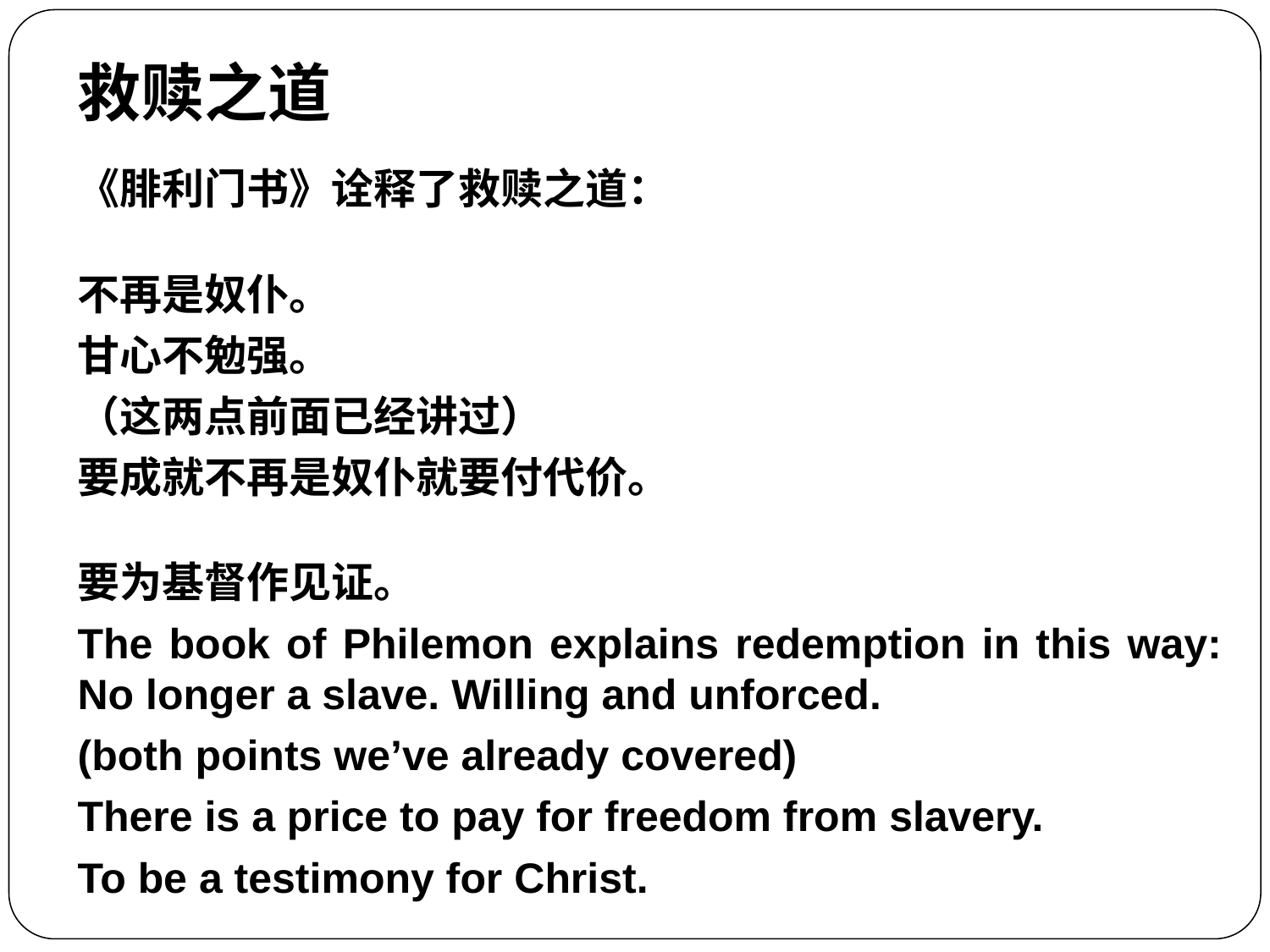

救赎之道
《腓利门书》诠释了救赎之道：

不再是奴仆。
甘心不勉强。
（这两点前面已经讲过）
要成就不再是奴仆就要付代价。

要为基督作见证。
The book of Philemon explains redemption in this way: No longer a slave. Willing and unforced.
(both points we’ve already covered)
There is a price to pay for freedom from slavery.
To be a testimony for Christ.